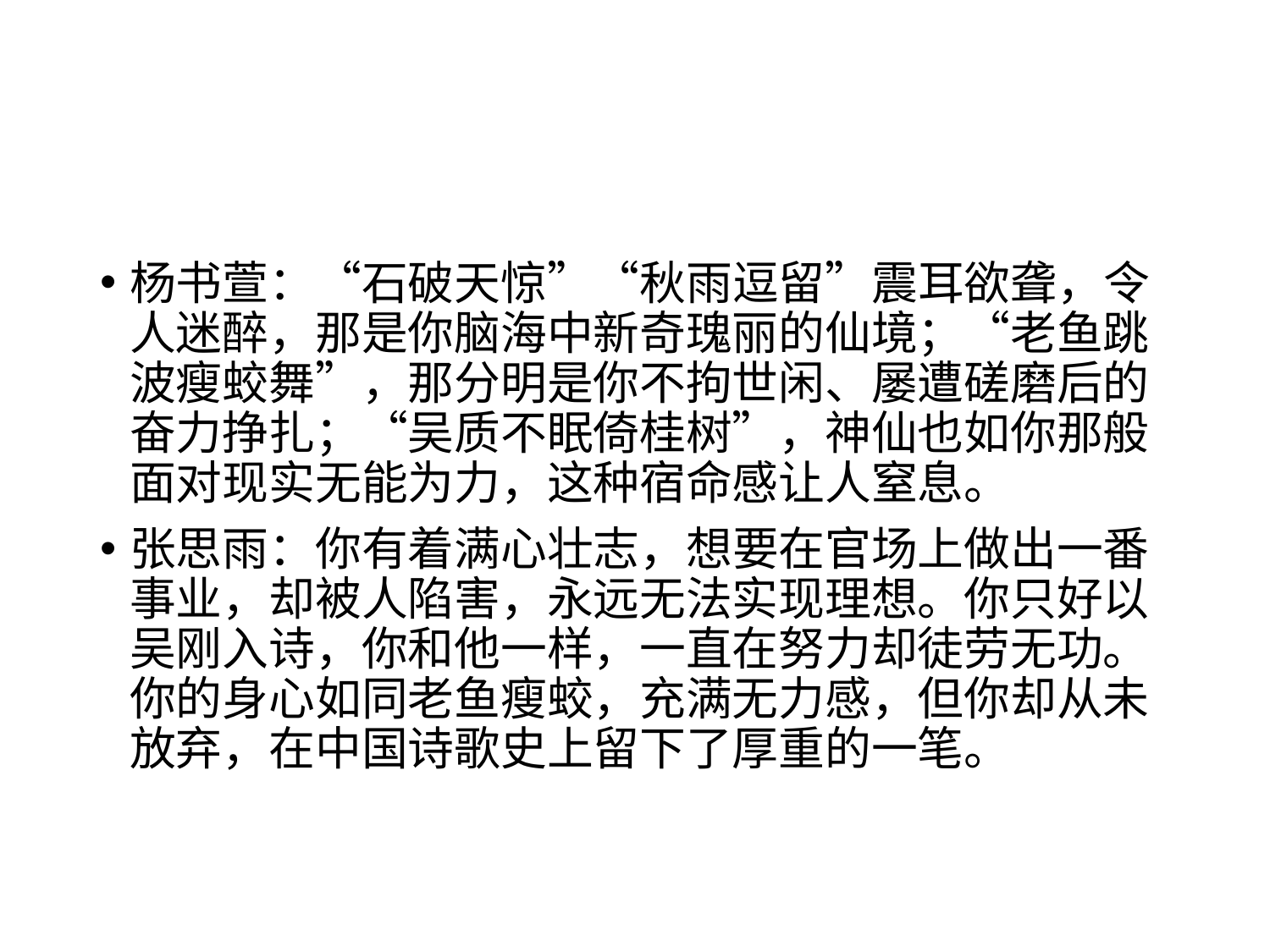

#
杨书萱：“石破天惊”“秋雨逗留”震耳欲聋，令人迷醉，那是你脑海中新奇瑰丽的仙境；“老鱼跳波瘦蛟舞”，那分明是你不拘世闲、屡遭磋磨后的奋力挣扎；“吴质不眠倚桂树”，神仙也如你那般面对现实无能为力，这种宿命感让人窒息。
张思雨：你有着满心壮志，想要在官场上做出一番事业，却被人陷害，永远无法实现理想。你只好以吴刚入诗，你和他一样，一直在努力却徒劳无功。你的身心如同老鱼瘦蛟，充满无力感，但你却从未放弃，在中国诗歌史上留下了厚重的一笔。